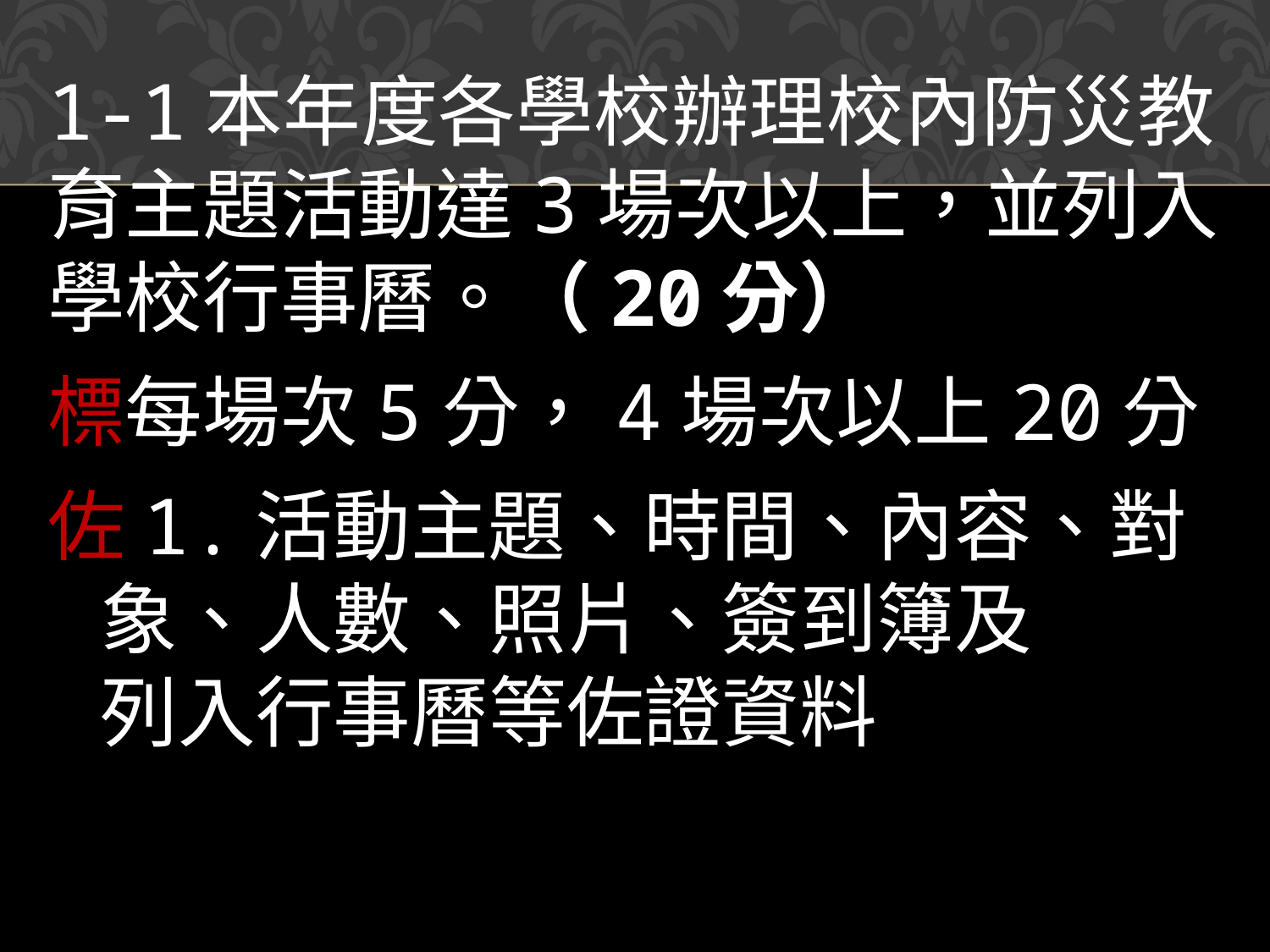

1-1本年度各學校辦理校內防災教育主題活動達3場次以上，並列入學校行事曆。（20分）
標每場次5分，4場次以上20分
佐1.活動主題、時間、內容、對
  象、人數、照片、簽到簿及
  列入行事曆等佐證資料